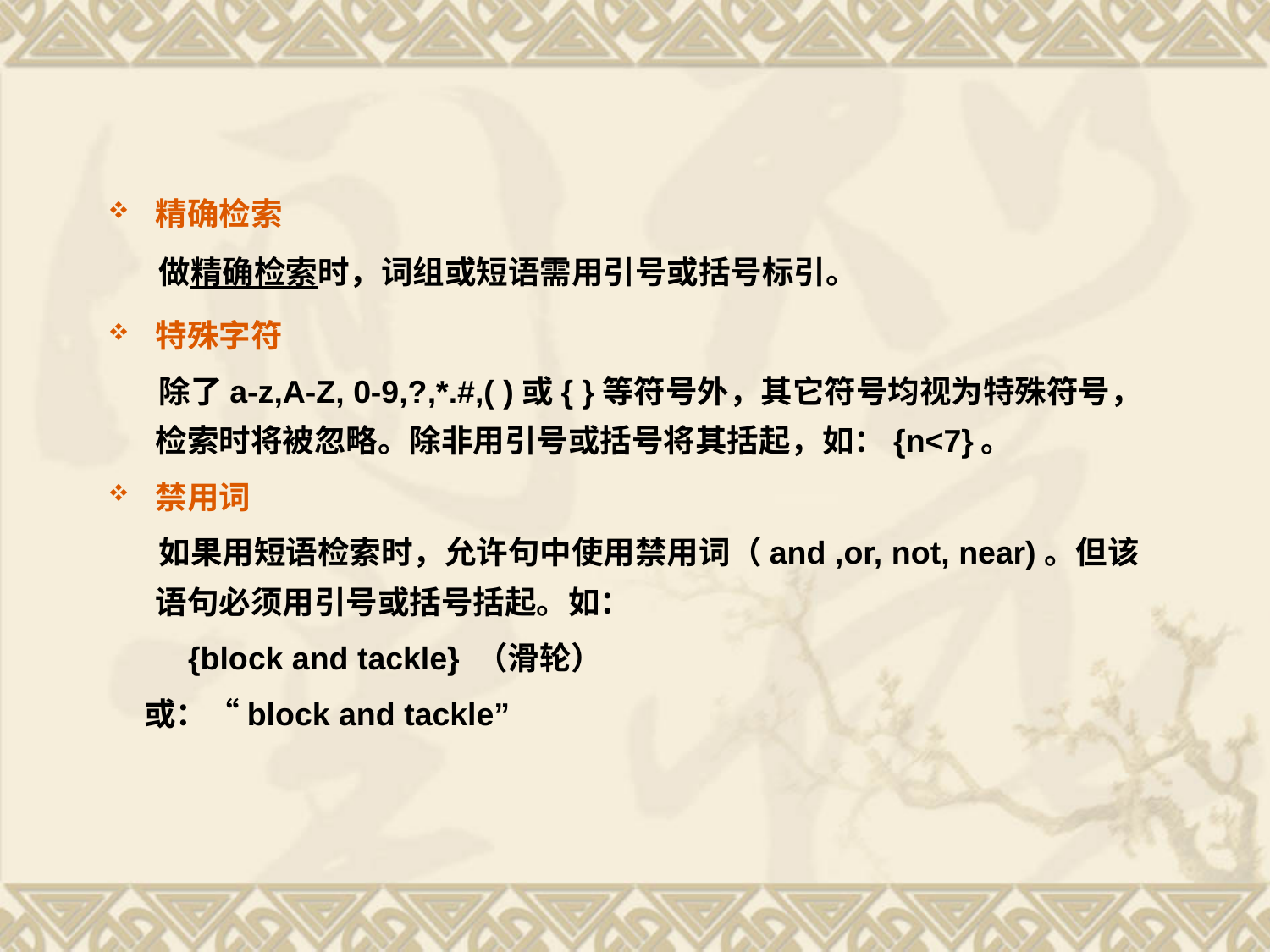

精确检索
      做精确检索时，词组或短语需用引号或括号标引。
特殊字符
      除了a-z,A-Z, 0-9,?,*.#,( )或{ }等符号外，其它符号均视为特殊符号，检索时将被忽略。除非用引号或括号将其括起，如：{n<7}。
禁用词
      如果用短语检索时，允许句中使用禁用词（and ,or, not, near)。但该语句必须用引号或括号括起。如：
         {block and tackle} （滑轮）
    或：“block and tackle”